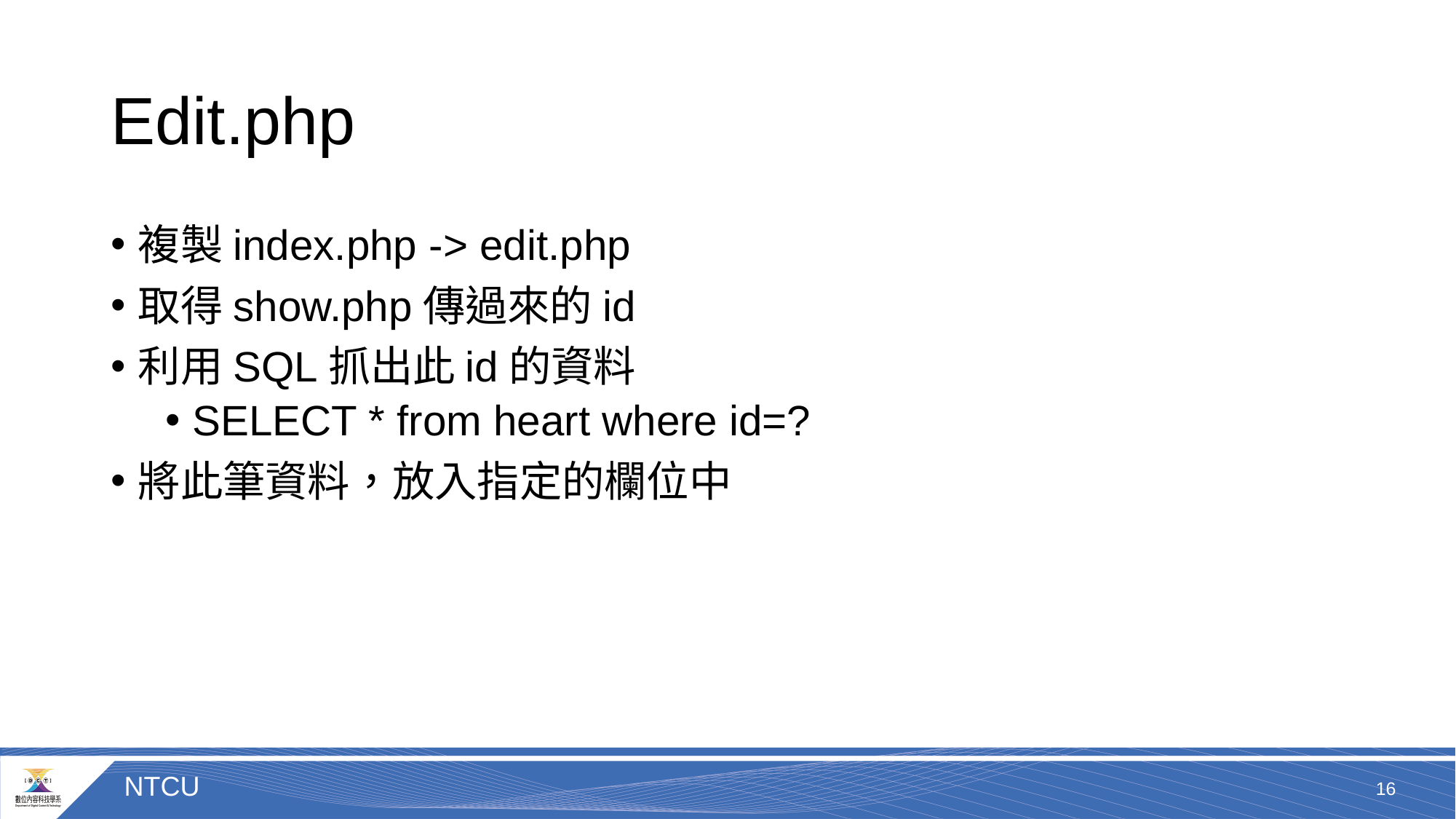

# Edit.php
複製index.php -> edit.php
取得show.php傳過來的id
利用SQL抓出此id的資料
SELECT * from heart where id=?
將此筆資料，放入指定的欄位中

16